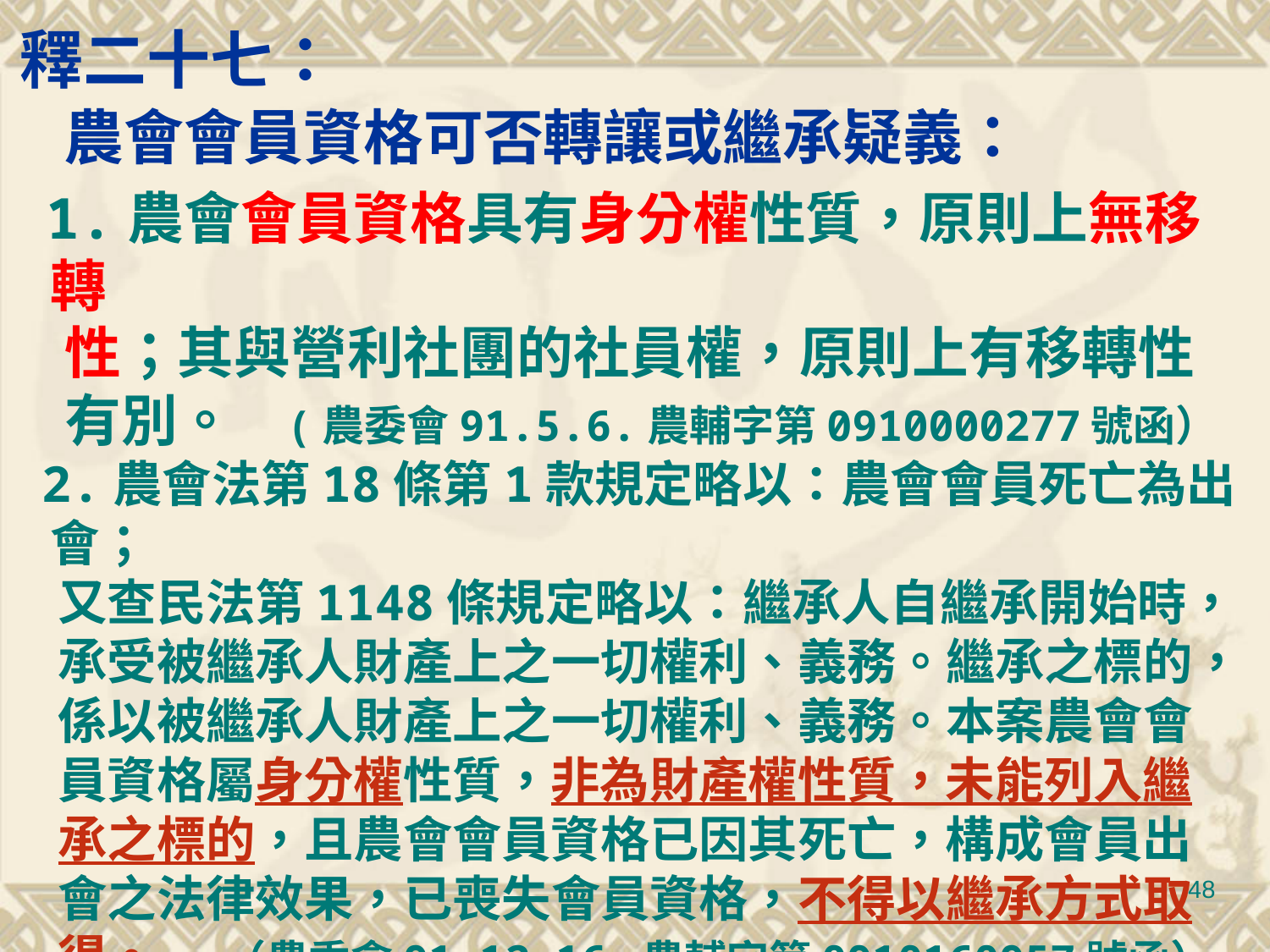

釋二十七：
  農會會員資格可否轉讓或繼承疑義：
 1.農會會員資格具有身分權性質，原則上無移轉
   性；其與營利社團的社員權，原則上有移轉性
   有別。   (農委會91.5.6.農輔字第0910000277號函）
 2.農會法第18條第1款規定略以：農會會員死亡為出會；
   又查民法第1148條規定略以：繼承人自繼承開始時，
   承受被繼承人財產上之一切權利、義務。繼承之標的，
   係以被繼承人財產上之一切權利、義務。本案農會會
   員資格屬身分權性質，非為財產權性質，未能列入繼
   承之標的，且農會會員資格已因其死亡，構成會員出
   會之法律效果，已喪失會員資格，不得以繼承方式取
   得。      （農委會91.12.16.農輔字第0910160957號函）

48